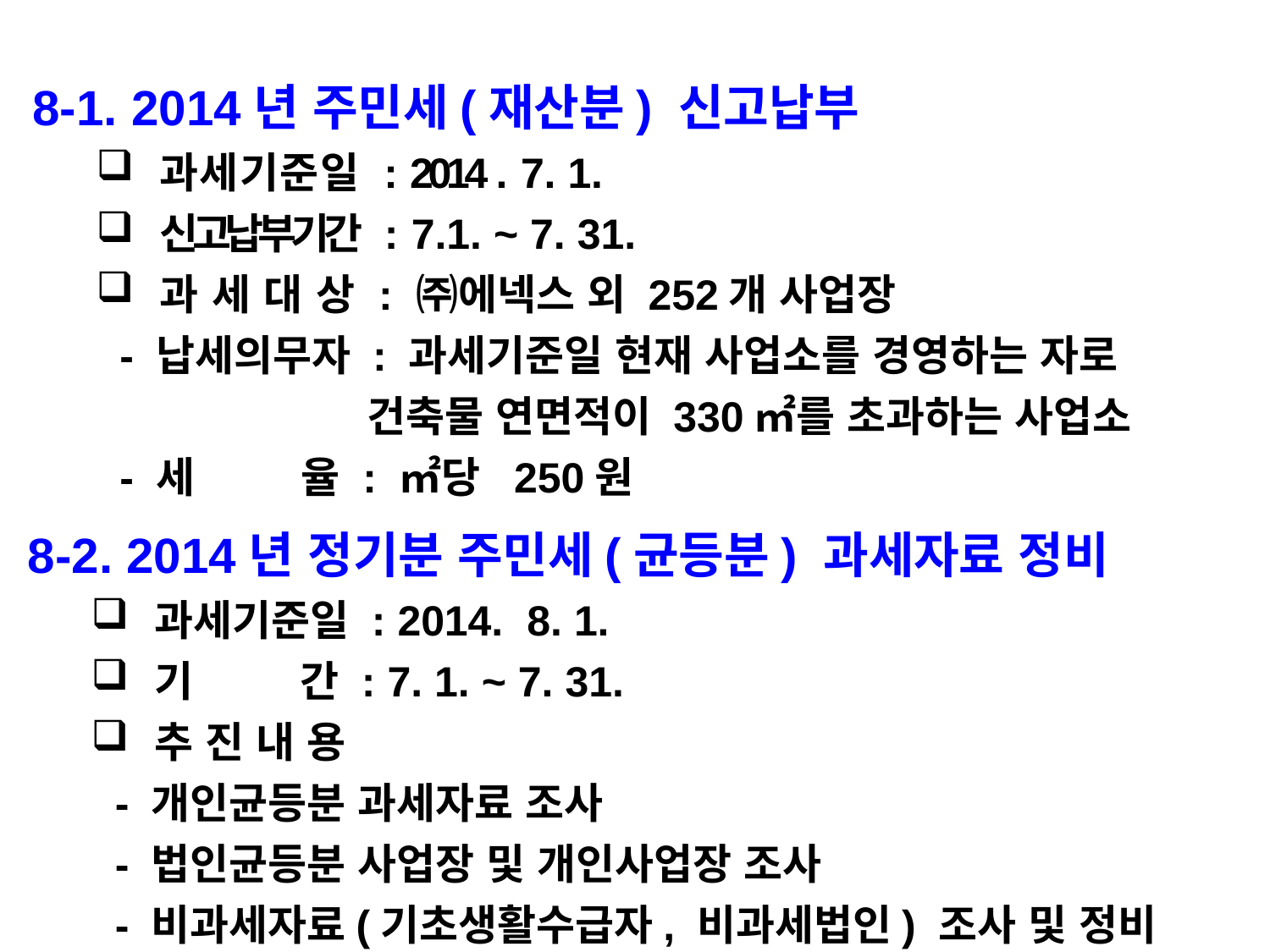

8-1. 2014년 주민세(재산분) 신고납부
과세기준일 : 2014  .  7. 1.
신고납부기간  :  7.1. ~ 7. 31.
과세대상:㈜에넥스 외 252개 사업장
  - 납세의무자 : 과세기준일 현재 사업소를 경영하는 자로
                      건축물 연면적이 330㎡를 초과하는 사업소
  - 세         율 : ㎡당  250원
8-2. 2014년 정기분 주민세(균등분) 과세자료 정비
과세기준일 : 2014.  8. 1.
기         간 : 7. 1. ~ 7. 31.
추 진 내 용
  - 개인균등분 과세자료 조사
  - 법인균등분 사업장 및 개인사업장 조사
  - 비과세자료(기초생활수급자, 비과세법인) 조사 및 정비